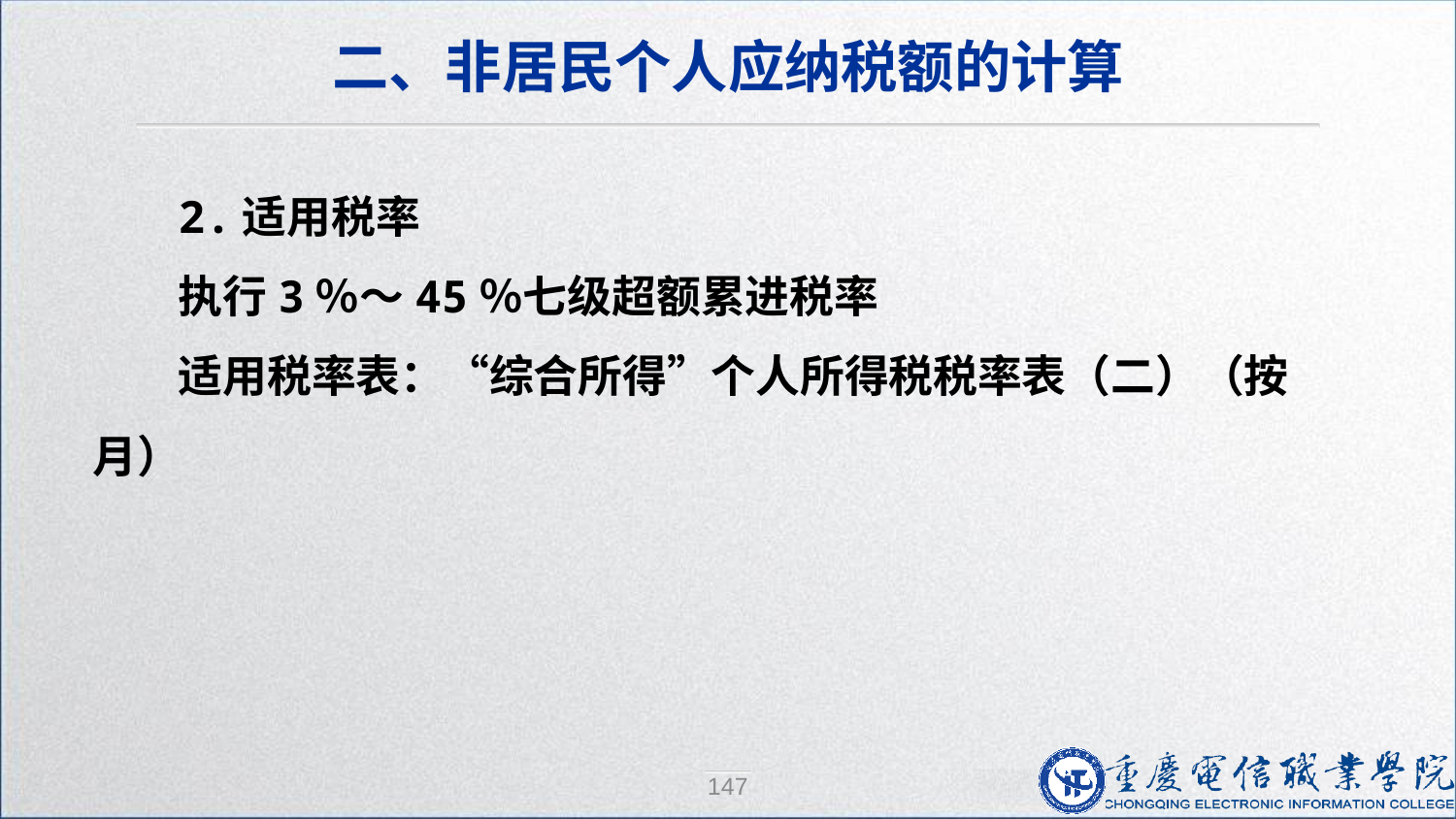

二、非居民个人应纳税额的计算
2.适用税率
执行3％～45％七级超额累进税率
适用税率表：“综合所得”个人所得税税率表（二）（按月）
147